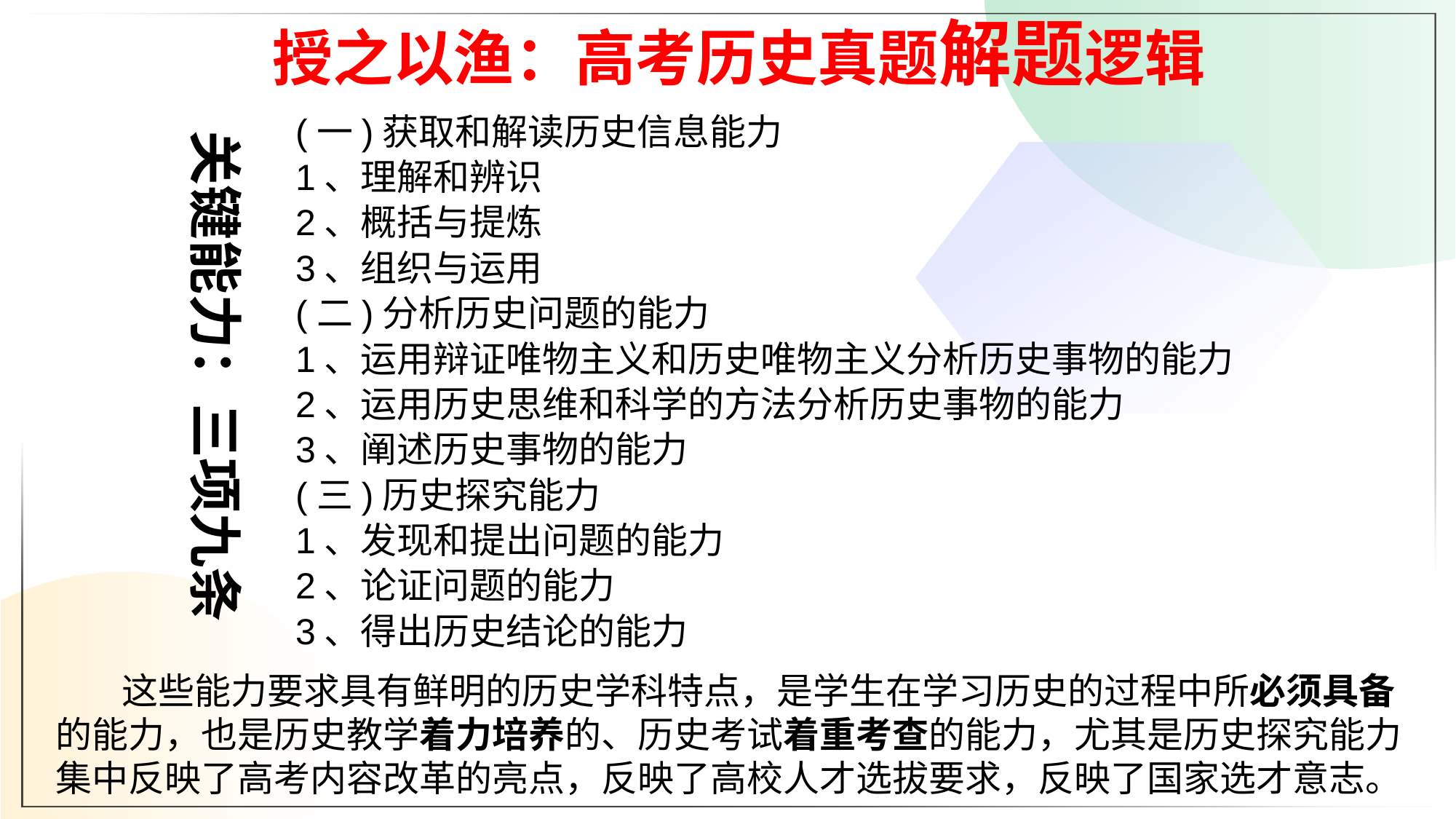

授之以渔：高考历史真题解题逻辑
(一)获取和解读历史信息能力
1、理解和辨识
2、概括与提炼
3、组织与运用
(二)分析历史问题的能力
1、运用辩证唯物主义和历史唯物主义分析历史事物的能力
2、运用历史思维和科学的方法分析历史事物的能力
3、阐述历史事物的能力
(三)历史探究能力
1、发现和提出问题的能力
2、论证问题的能力
3、得出历史结论的能力
关键能力：三项九条
       这些能力要求具有鲜明的历史学科特点，是学生在学习历史的过程中所必须具备的能力，也是历史教学着力培养的、历史考试着重考查的能力，尤其是历史探究能力集中反映了高考内容改革的亮点，反映了高校人才选拔要求，反映了国家选才意志。